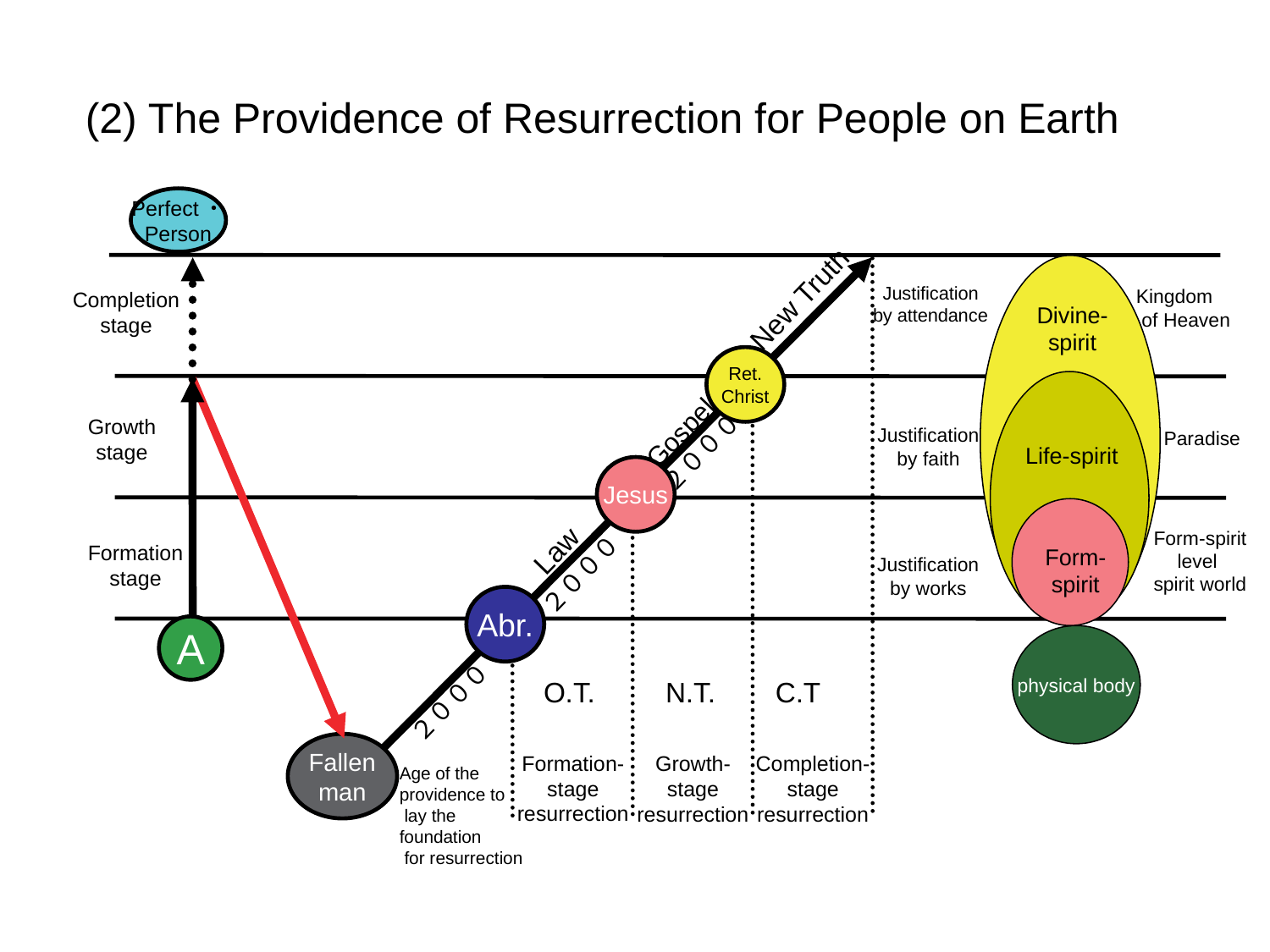

(2) The Providence of Resurrection for People on Earth
Perfect・
Person

New Truth
Justification
by attendance
Kingdom
 of Heaven
Completion
stage
Divine-
spirit
Ret.
Christ

Growth
stage
Gospel
Justification
by faith
Paradise
２０００
Life-spirit
Jesus

Form-spirit
level
spirit world
Law
Formation
stage
Form-
spirit
Justification
by works
２０００
Abr.
A

physical body
O.T.
N.T.
C.T
２０００
Fallen
man
Formation-
stage
resurrection
Growth-
stage
resurrection
Completion-
stage
resurrection
Age of the
providence to
 lay the
foundation
 for resurrection